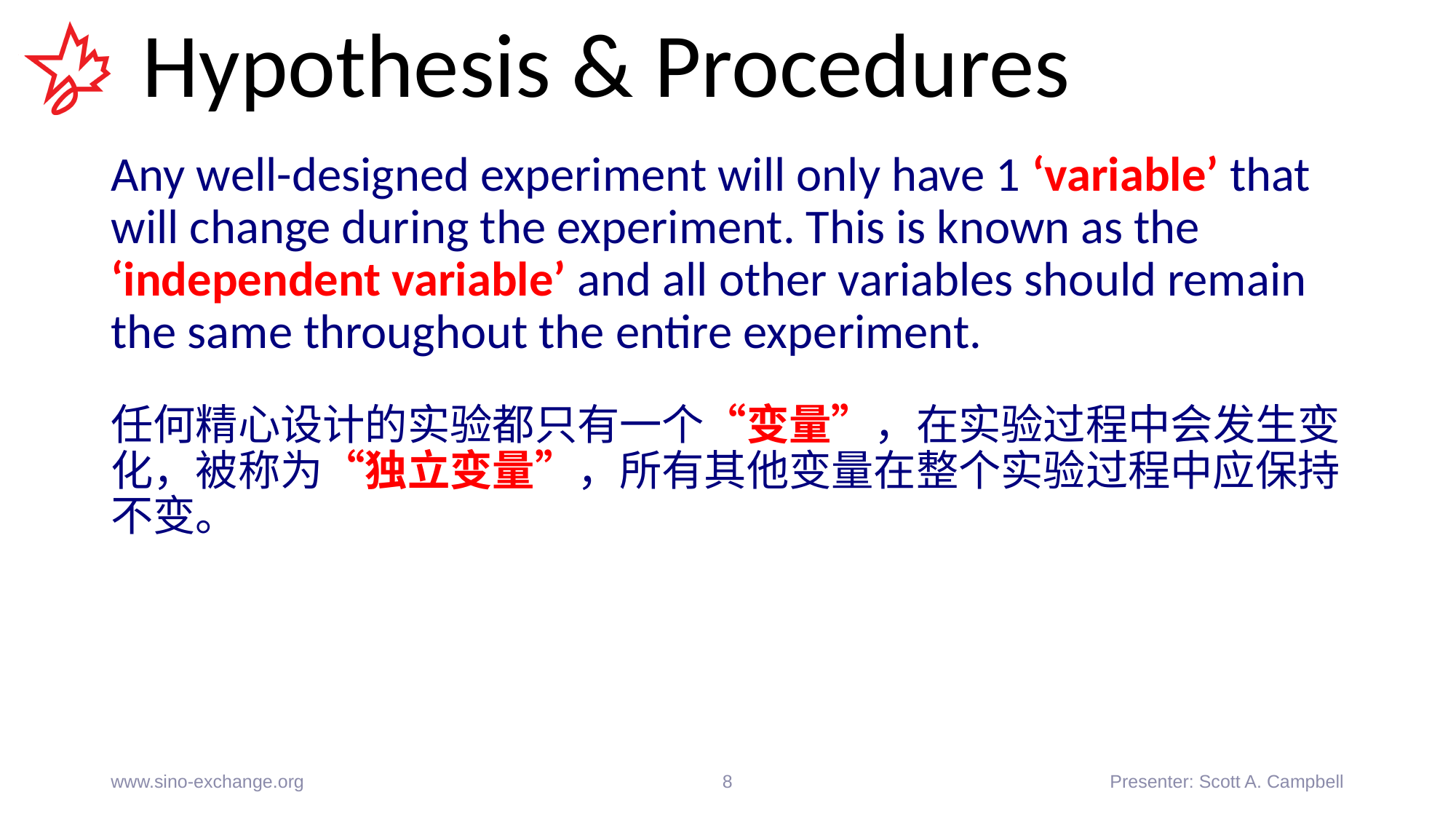

# Hypothesis & Procedures
Any well-designed experiment will only have 1 ‘variable’ that will change during the experiment. This is known as the ‘independent variable’ and all other variables should remain the same throughout the entire experiment.
任何精心设计的实验都只有一个“变量”，在实验过程中会发生变化，被称为“独立变量”，所有其他变量在整个实验过程中应保持不变。
www.sino-exchange.org
8
Presenter: Scott A. Campbell